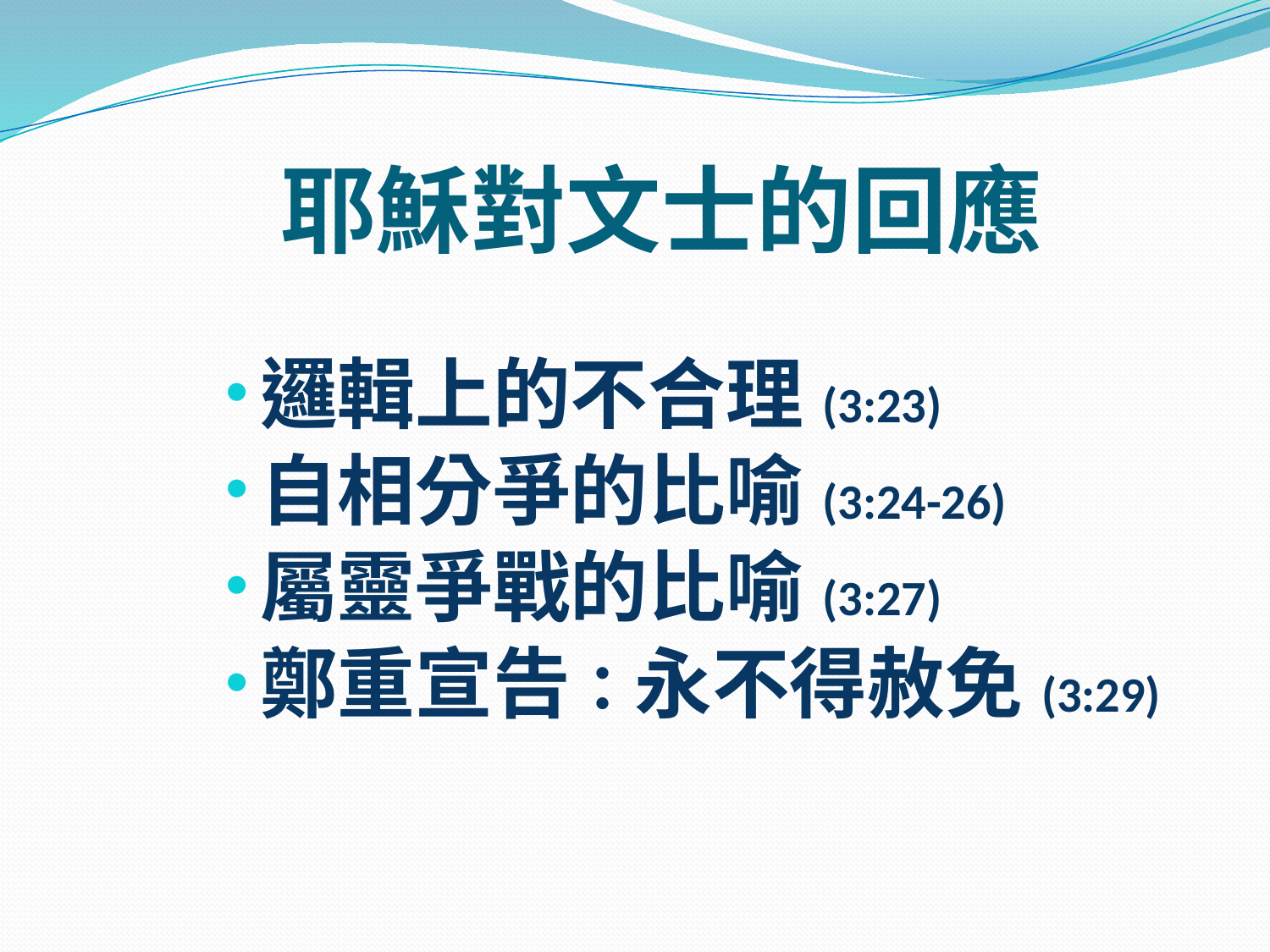

# 耶穌對文士的回應
邏輯上的不合理(3:23)
自相分爭的比喻(3:24-26)
屬靈爭戰的比喻(3:27)
鄭重宣告：永不得赦免(3:29)